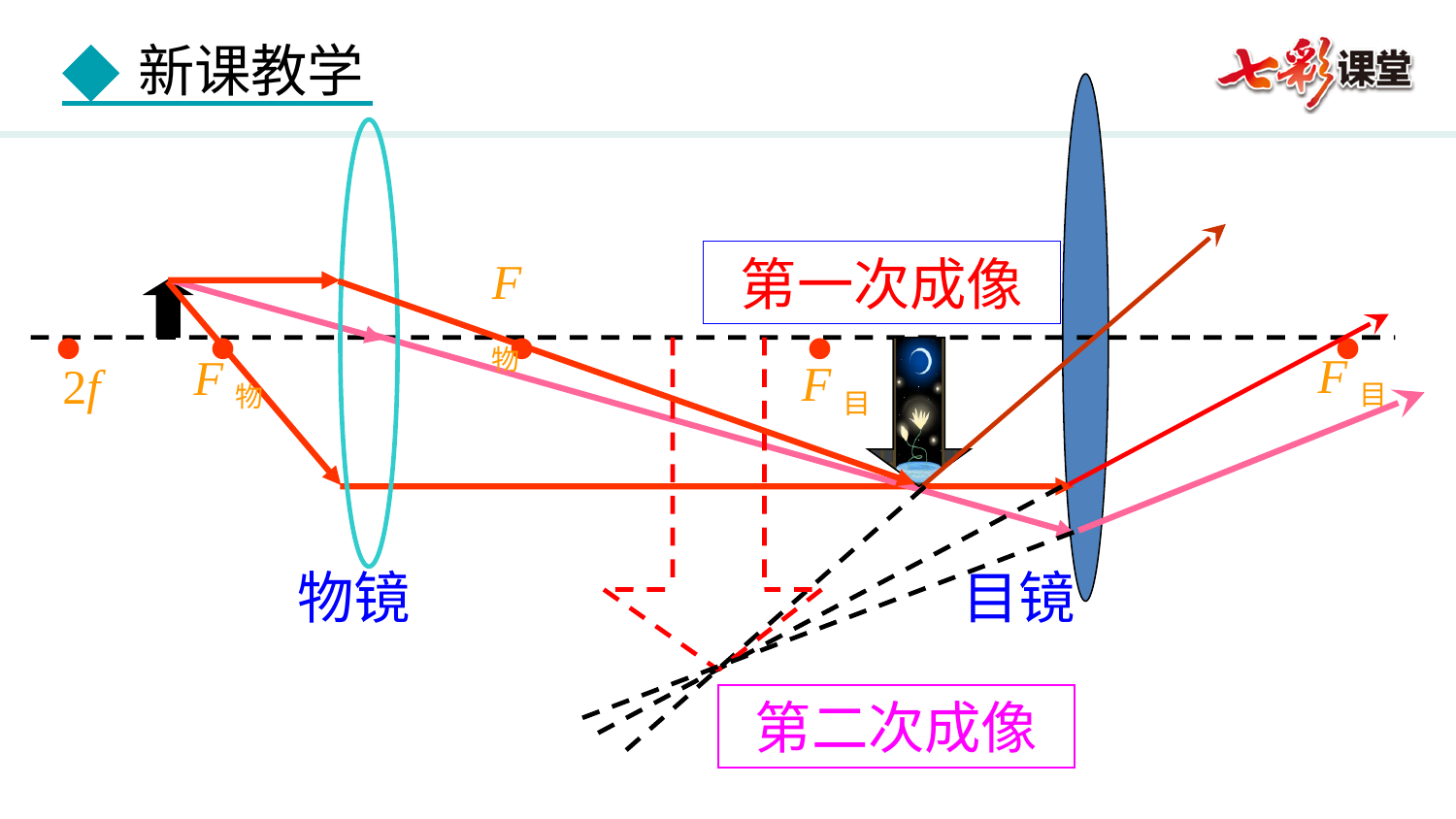

·
·
·
·
·

第一次成像
F物

F目
F物
F目
2f

物镜
目镜

第二次成像